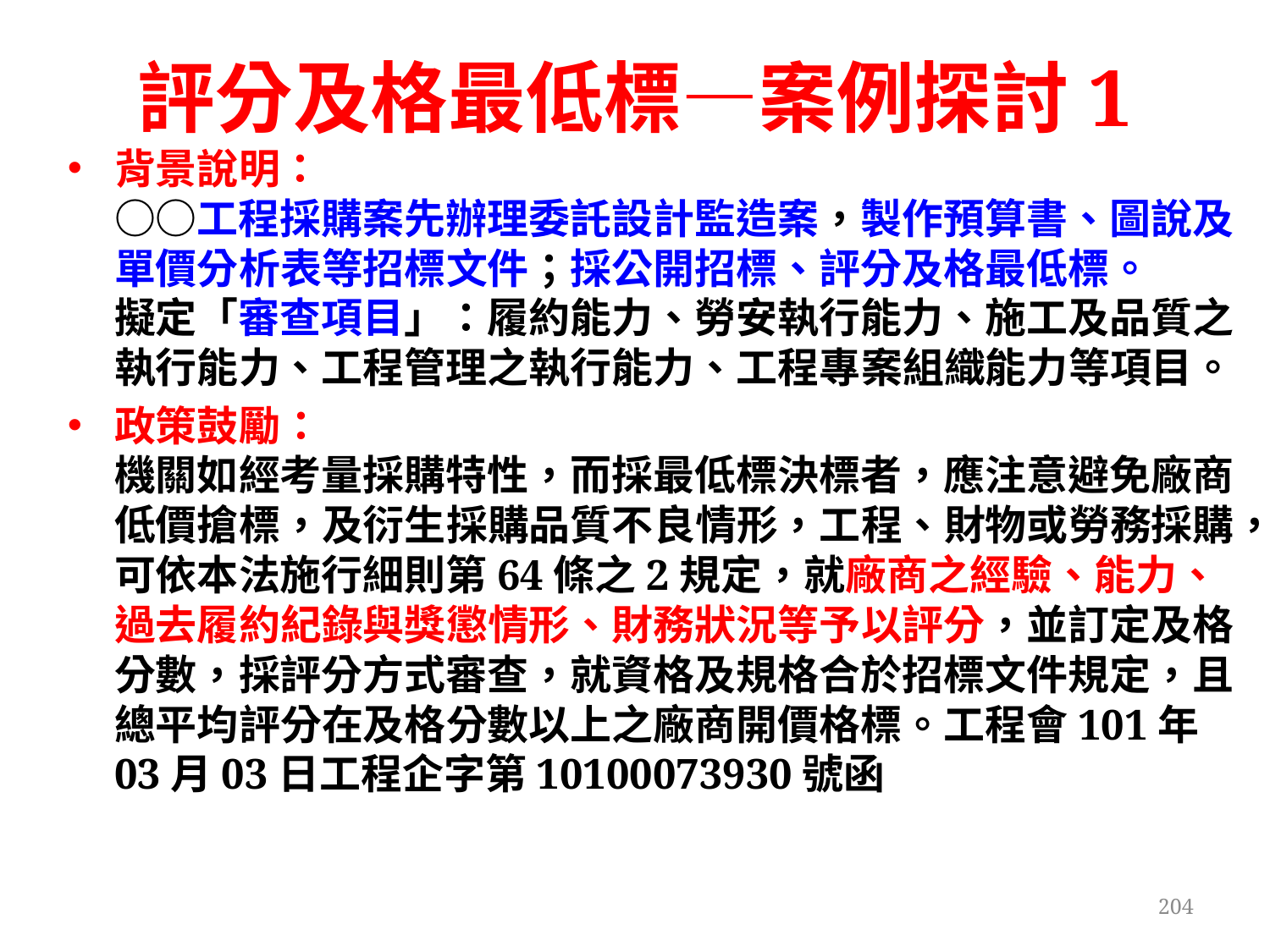

# 評分及格最低標—案例探討1
背景說明：
○○工程採購案先辦理委託設計監造案，製作預算書、圖說及單價分析表等招標文件；採公開招標、評分及格最低標。
擬定「審查項目」：履約能力、勞安執行能力、施工及品質之執行能力、工程管理之執行能力、工程專案組織能力等項目。
政策鼓勵：
機關如經考量採購特性，而採最低標決標者，應注意避免廠商低價搶標，及衍生採購品質不良情形，工程、財物或勞務採購，可依本法施行細則第64條之2規定，就廠商之經驗、能力、過去履約紀錄與獎懲情形、財務狀況等予以評分，並訂定及格分數，採評分方式審查，就資格及規格合於招標文件規定，且總平均評分在及格分數以上之廠商開價格標。工程會101年03月03日工程企字第10100073930號函

204